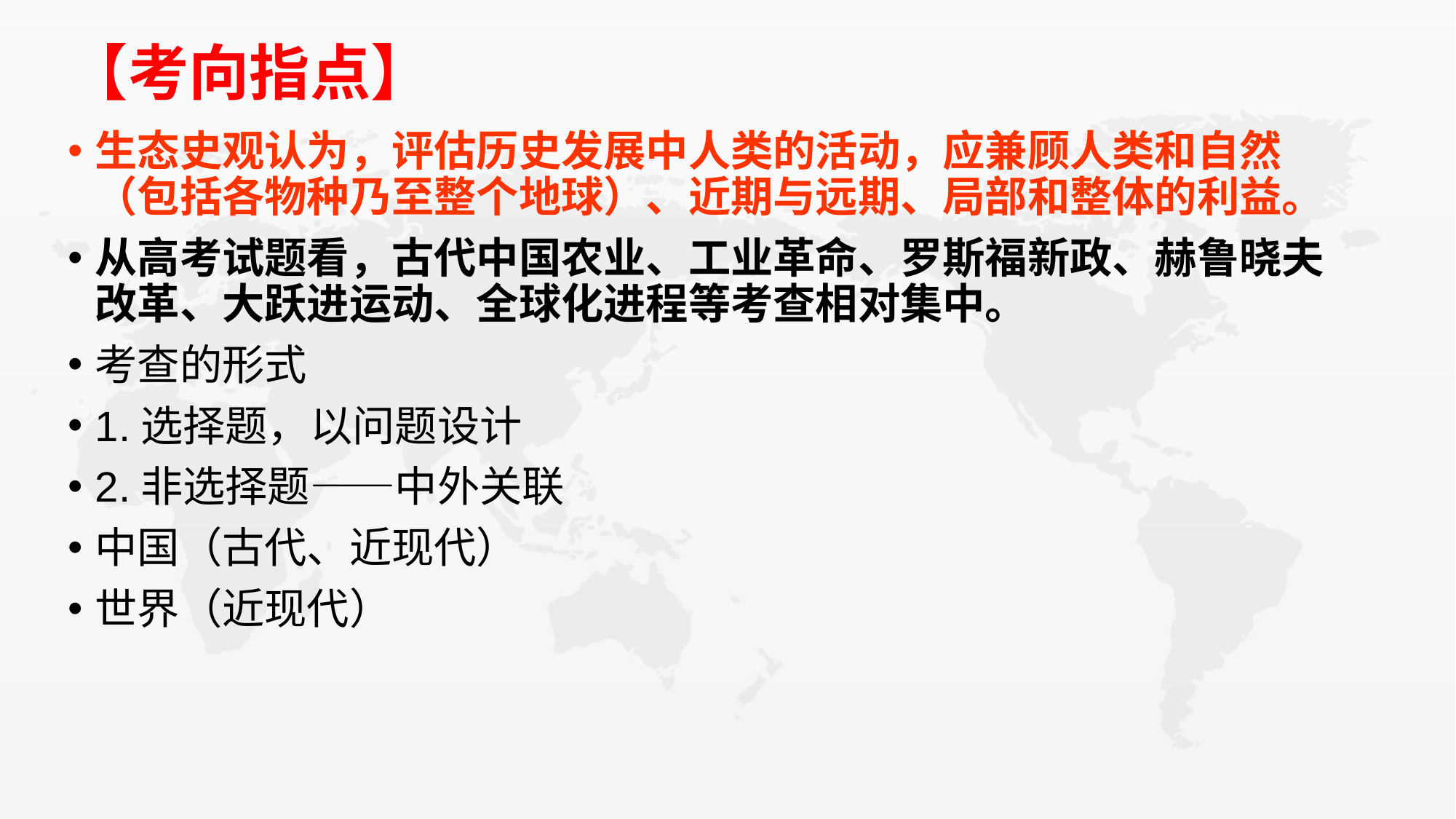

【考向指点】
# 生态史观认为，评估历史发展中人类的活动，应兼顾人类和自然（包括各物种乃至整个地球）、近期与远期、局部和整体的利益。
从高考试题看，古代中国农业、工业革命、罗斯福新政、赫鲁晓夫改革、大跃进运动、全球化进程等考查相对集中。
考查的形式
1.选择题，以问题设计
2.非选择题——中外关联
中国（古代、近现代）
世界（近现代）